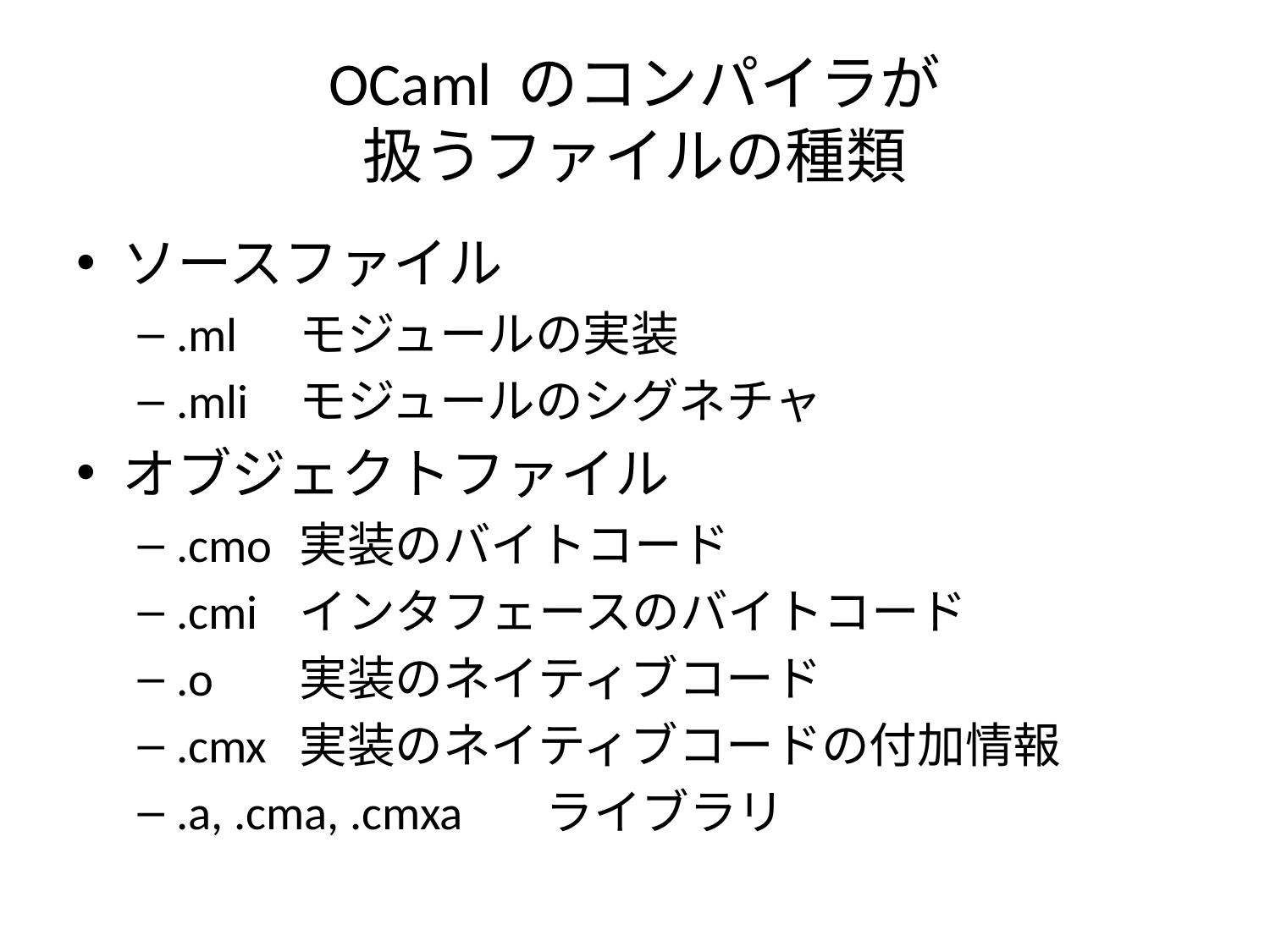

# OCaml のコンパイラが 扱うファイルの種類
ソースファイル
.ml	モジュールの実装
.mli	モジュールのシグネチャ
オブジェクトファイル
.cmo	実装のバイトコード
.cmi	インタフェースのバイトコード
.o	実装のネイティブコード
.cmx	実装のネイティブコードの付加情報
.a, .cma, .cmxa	ライブラリ